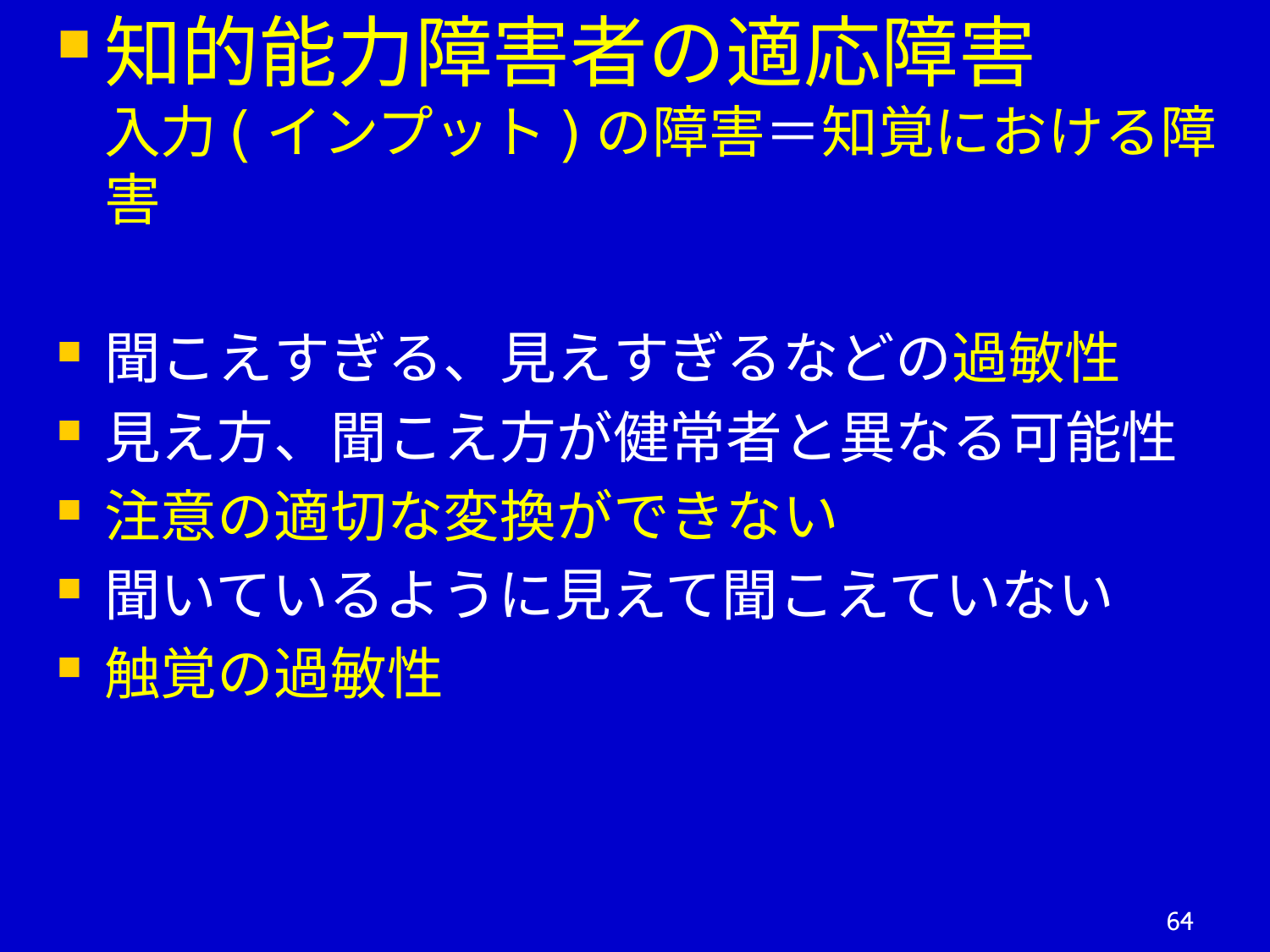

# 知的能力障害者の適応障害 入力(インプット)の障害＝知覚における障害
聞こえすぎる、見えすぎるなどの過敏性
見え方、聞こえ方が健常者と異なる可能性
注意の適切な変換ができない
聞いているように見えて聞こえていない
触覚の過敏性
64